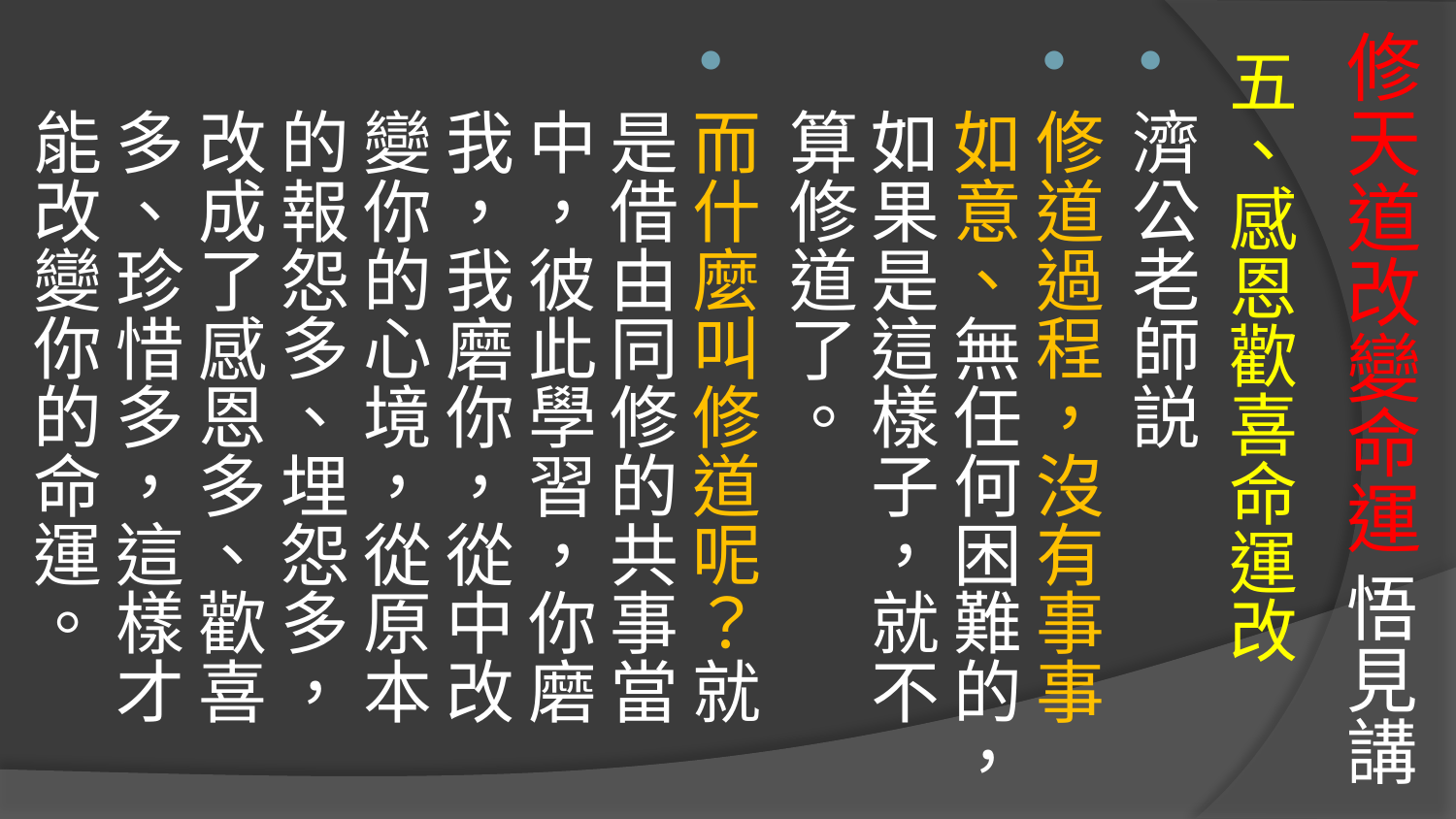

# 修天道改變命運 悟見講
五、感恩歡喜命運改
濟公老師説
修道過程，沒有事事如意、無任何困難的，如果是這樣子，就不算修道了。
而什麼叫修道呢？就是借由同修的共事當中，彼此學習，你磨我，我磨你，從中改變你的心境，從原本的報怨多、埋怨多，改成了感恩多、歡喜多、珍惜多，這樣才能改變你的命運。